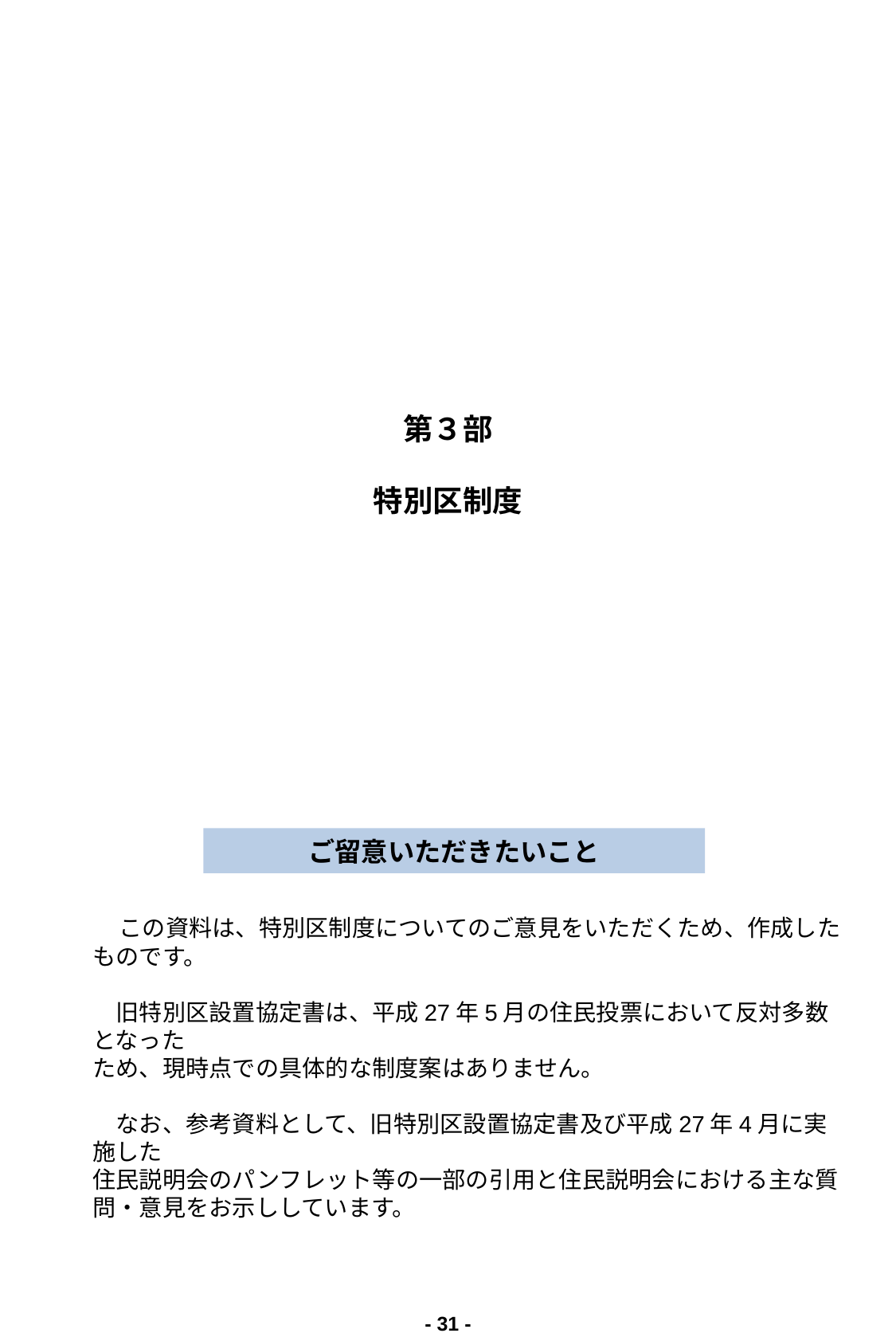

第３部

特別区制度

ご留意いただきたいこと

　この資料は、特別区制度についてのご意見をいただくため、作成したものです。

　旧特別区設置協定書は、平成27年5月の住民投票において反対多数となった
ため、現時点での具体的な制度案はありません。

　なお、参考資料として、旧特別区設置協定書及び平成27年4月に実施した
住民説明会のパンフレット等の一部の引用と住民説明会における主な質問・意見をお示ししています。
- 31 -